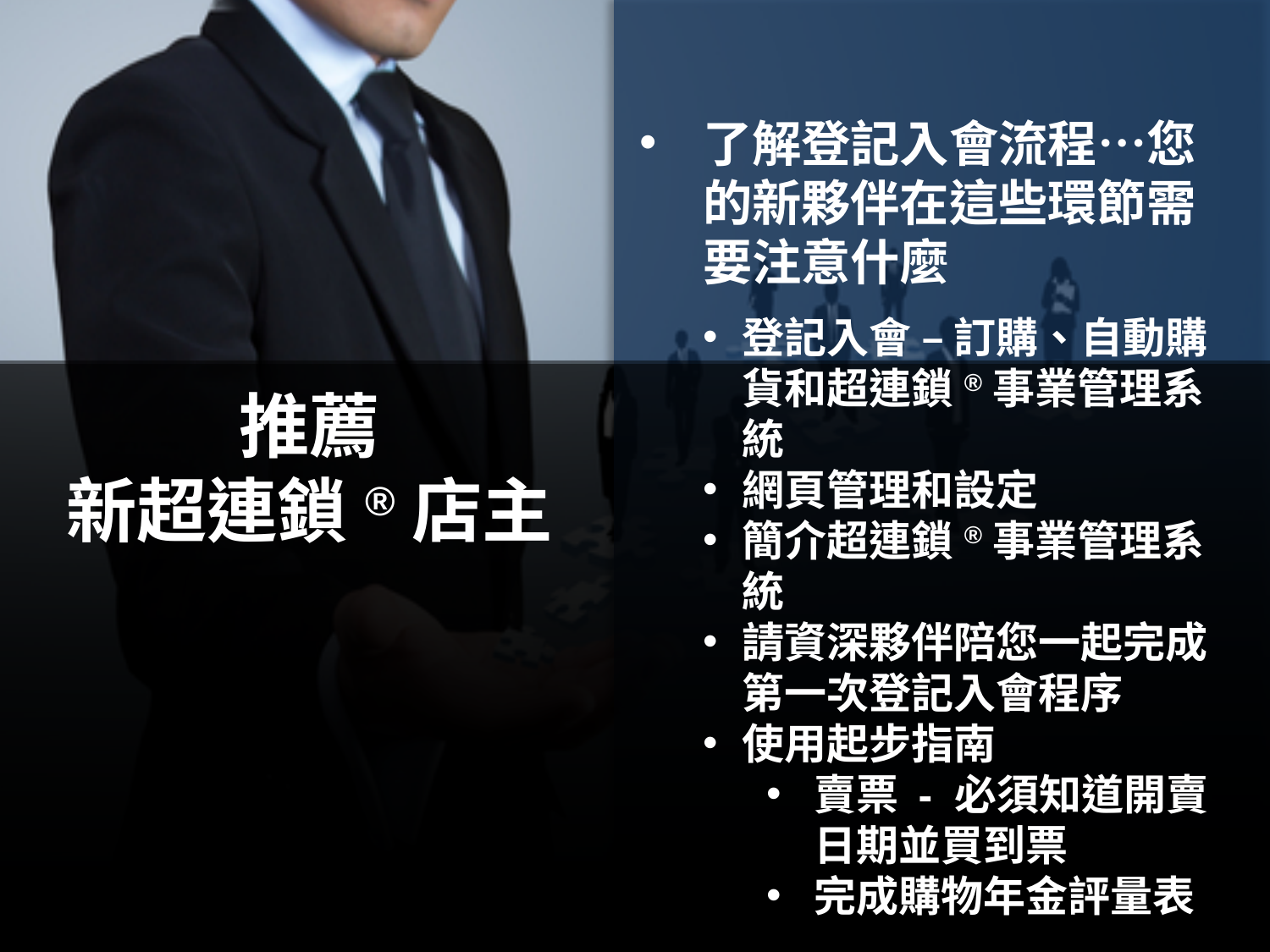

了解登記入會流程…您的新夥伴在這些環節需要注意什麼
登記入會 – 訂購、自動購貨和超連鎖®事業管理系統
網頁管理和設定
簡介超連鎖®事業管理系統
請資深夥伴陪您一起完成第一次登記入會程序
使用起步指南
賣票 - 必須知道開賣日期並買到票
完成購物年金評量表

# 推薦 新超連鎖®店主